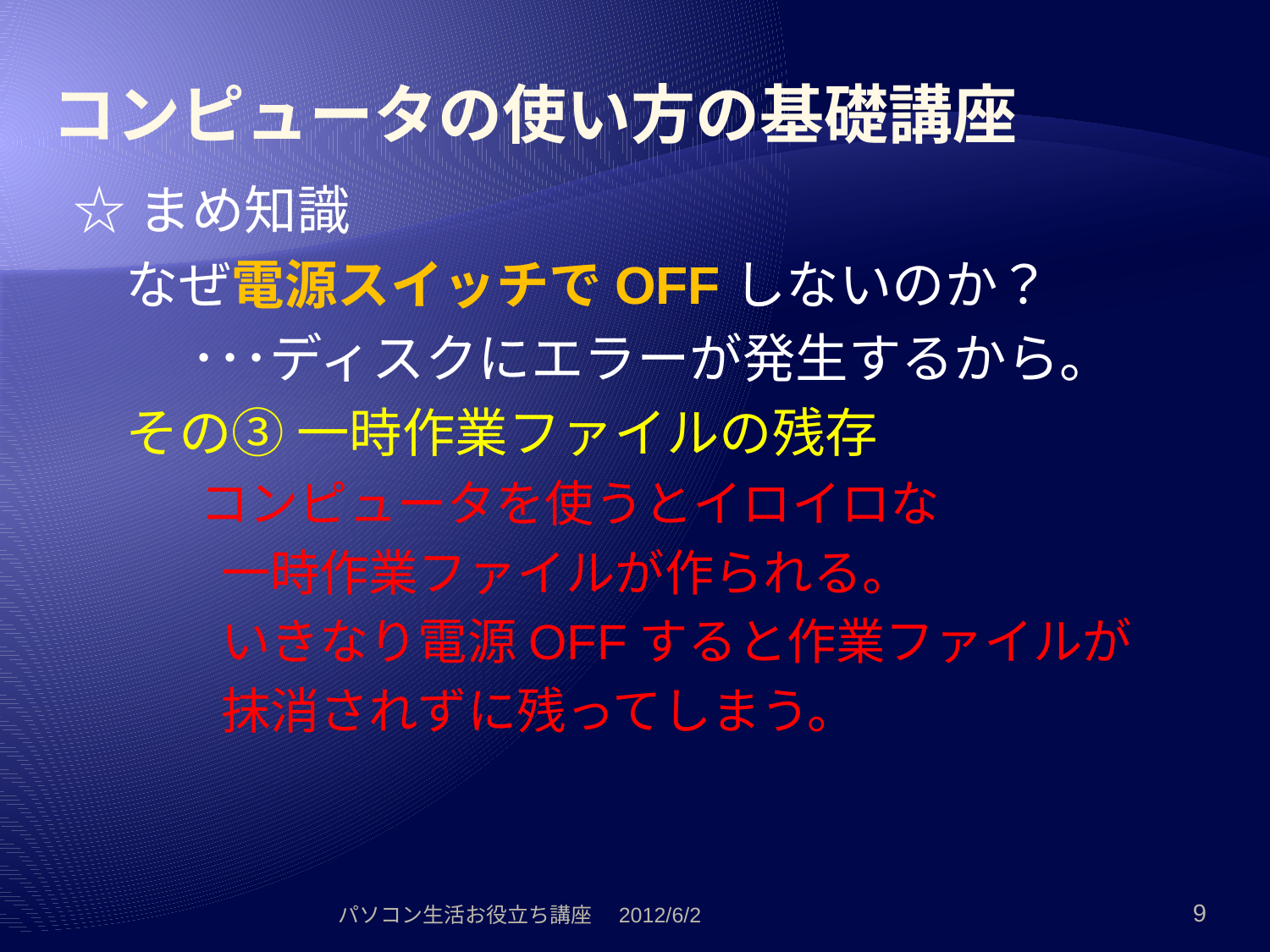

# コンピュータの使い方の基礎講座
☆まめ知識
　なぜ電源スイッチでOFFしないのか？
　 　･･･ディスクにエラーが発生するから。
　その③ 一時作業ファイルの残存
　　　コンピュータを使うとイロイロな
　　　一時作業ファイルが作られる。
　　　いきなり電源OFFすると作業ファイルが
　　　抹消されずに残ってしまう。
パソコン生活お役立ち講座　2012/6/2
9